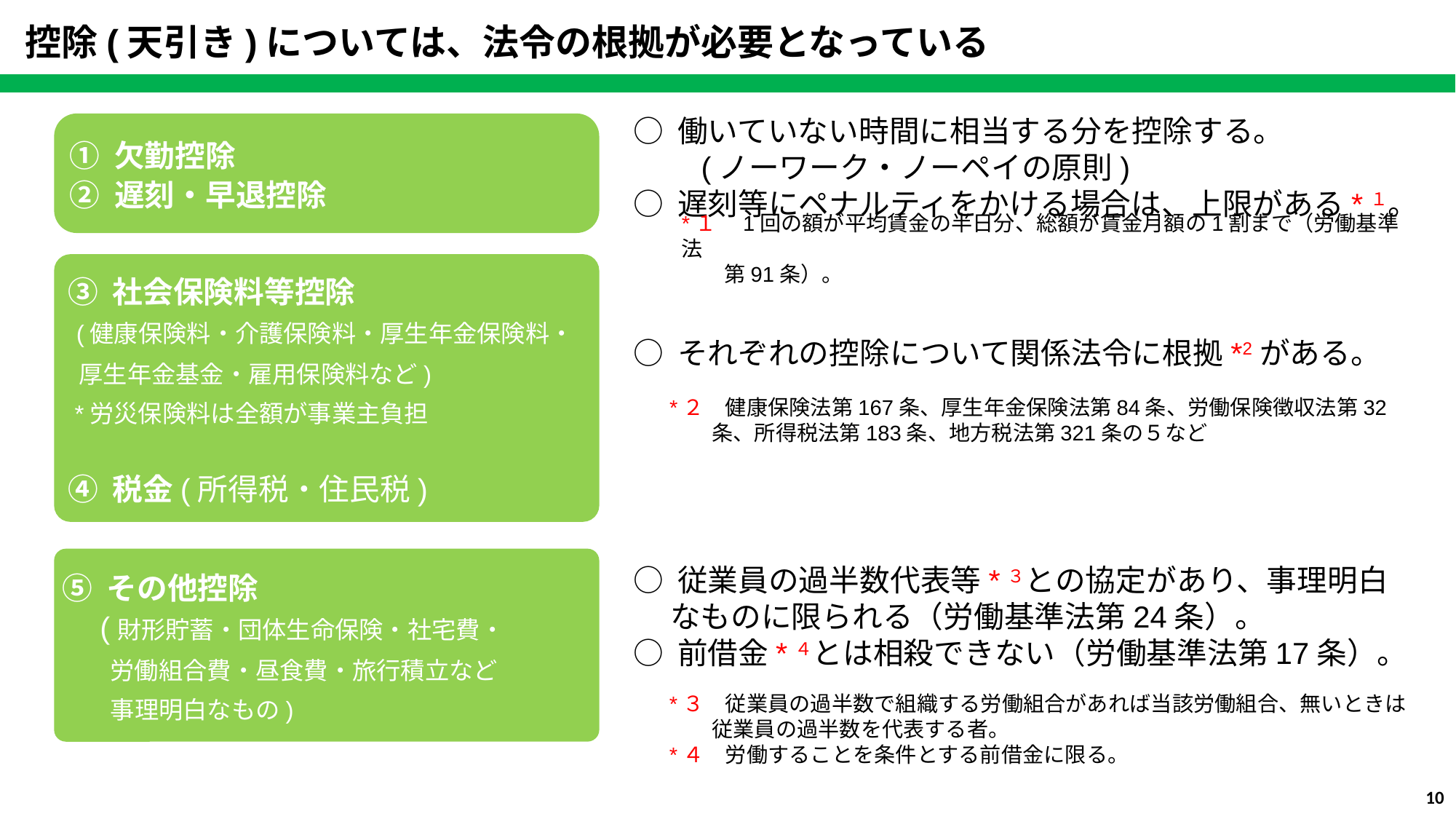

控除(天引き)については、法令の根拠が必要となっている

○ 働いていない時間に相当する分を控除する。
　　(ノーワーク・ノーペイの原則)
○ 遅刻等にペナルティをかける場合は、上限がある*１。
① 欠勤控除
② 遅刻・早退控除
*１　1回の額が平均賃金の半日分、総額が賃金月額の1割まで（労働基準法
　　第91条）。
③ 社会保険料等控除
 (健康保険料・介護保険料・厚生年金保険料・
 厚生年金基金・雇用保険料など)
 *労災保険料は全額が事業主負担

④ 税金(所得税・住民税)
○ それぞれの控除について関係法令に根拠*2がある。
*２　健康保険法第167条、厚生年金保険法第84条、労働保険徴収法第32
　　条、所得税法第183条、地方税法第321条の５など
○ 従業員の過半数代表等*３との協定があり、事理明白
　 なものに限られる（労働基準法第24条）。
○ 前借金*４とは相殺できない（労働基準法第17条）。
⑤ その他控除
　(財形貯蓄・団体生命保険・社宅費・
　　労働組合費・昼食費・旅行積立など
　　事理明白なもの)
*３　従業員の過半数で組織する労働組合があれば当該労働組合、無いときは
　　従業員の過半数を代表する者。
*４　労働することを条件とする前借金に限る。
10